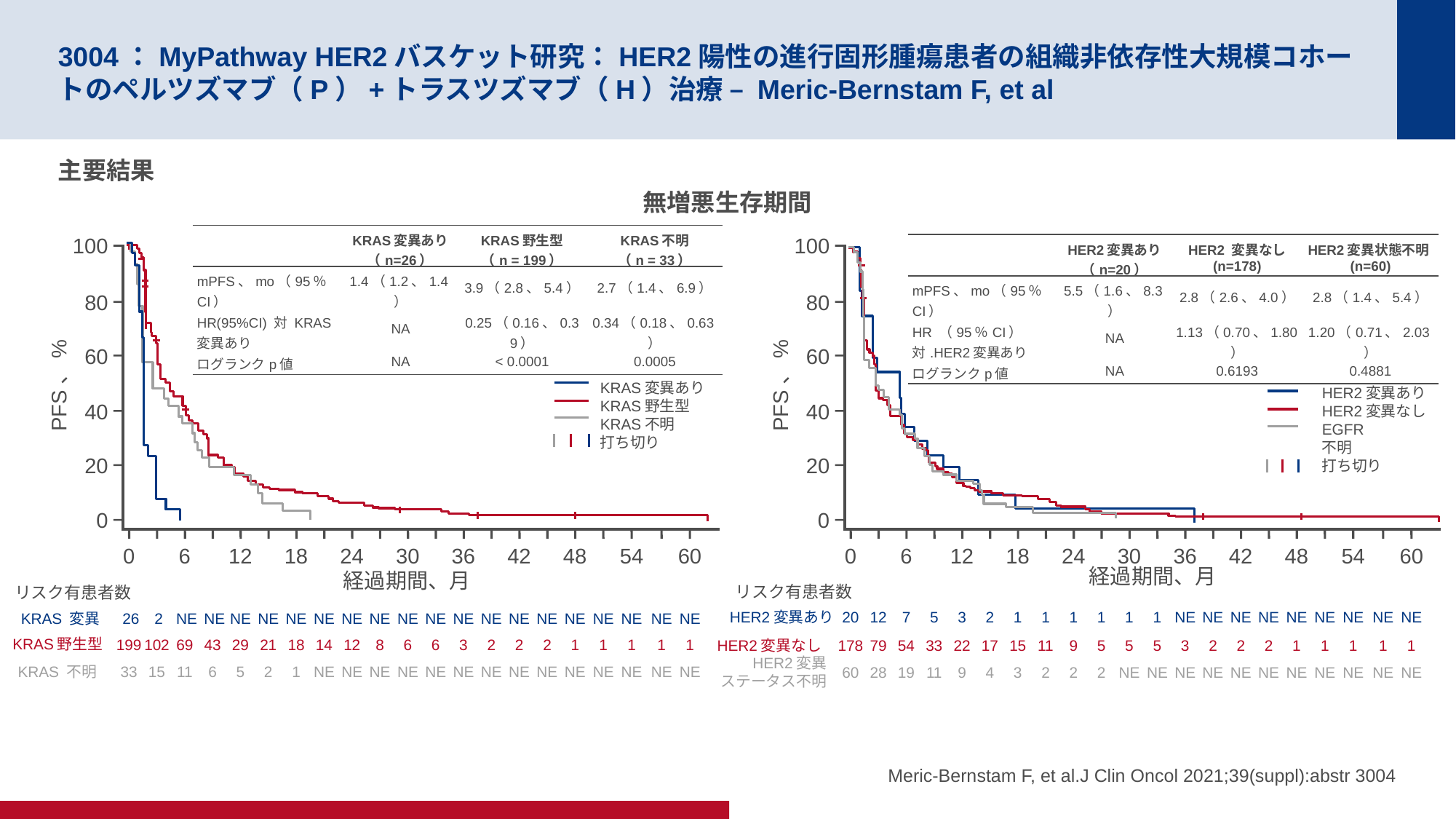

# 3004：MyPathway HER2バスケット研究：HER2陽性の進行固形腫瘍患者の組織非依存性大規模コホートのペルツズマブ（P）+トラスツズマブ（H）治療 – Meric-Bernstam F, et al
主要結果

無増悪生存期間
|  | KRAS変異あり （n=26） | KRAS野生型 （n = 199） | KRAS不明 （n = 33） |
| --- | --- | --- | --- |
| mPFS、mo（95％CI） | 1.4（1.2、1.4） | 3.9（2.8、5.4） | 2.7（1.4、6.9） |
| HR(95%CI) 対 KRAS変異あり | NA | 0.25（0.16、0.39） | 0.34（0.18、0.63） |
| ログランクp値 | NA | < 0.0001 | 0.0005 |
100

80

60

PFS、%
40

20

0

KRAS変異あり
KRAS野生型
KRAS不明
打ち切り

0
6
12
18
24
30
36
42
48
54
60
経過期間、月
リスク有患者数
KRAS 変異
26
2
NE
NE
NE
NE
NE
NE
NE
NE
NE
NE
NE
NE
NE
NE
NE
NE
NE
NE
NE
KRAS野生型
199
102
69
43
29
21
18
14
12
8
6
6
3
2
2
2
1
1
1
1
1
KRAS 不明
33
15
11
6
5
2
1
NE
NE
NE
NE
NE
NE
NE
NE
NE
NE
NE
NE
NE
NE
100

80

60

PFS、%
40

20

0

0
6
12
18
24
30
36
42
48
54
60
経過期間、月
リスク有患者数
HER2変異あり
20
12
7
5
3
2
1
1
1
1
1
1
NE
NE
NE
NE
NE
NE
NE
NE
NE
HER2変異なし
178
79
54
33
22
17
15
11
9
5
5
5
3
2
2
2
1
1
1
1
1
HER2変異
ステータス不明
60
28
19
11
9
4
3
2
2
2
NE
NE
NE
NE
NE
NE
NE
NE
NE
NE
NE
|  | HER2変異あり （n=20） | HER2 変異なし (n=178) | HER2変異状態不明(n=60) |
| --- | --- | --- | --- |
| mPFS、mo（95％CI） | 5.5（1.6、8.3） | 2.8（2.6、4.0） | 2.8（1.4、5.4） |
| HR （95％CI）対.HER2変異あり | NA | 1.13（0.70、1.80） | 1.20（0.71、2.03） |
| ログランクp値 | NA | 0.6193 | 0.4881 |

HER2変異あり
HER2変異なし
EGFR
不明
打ち切り
Meric-Bernstam F, et al.J Clin Oncol 2021;39(suppl):abstr 3004